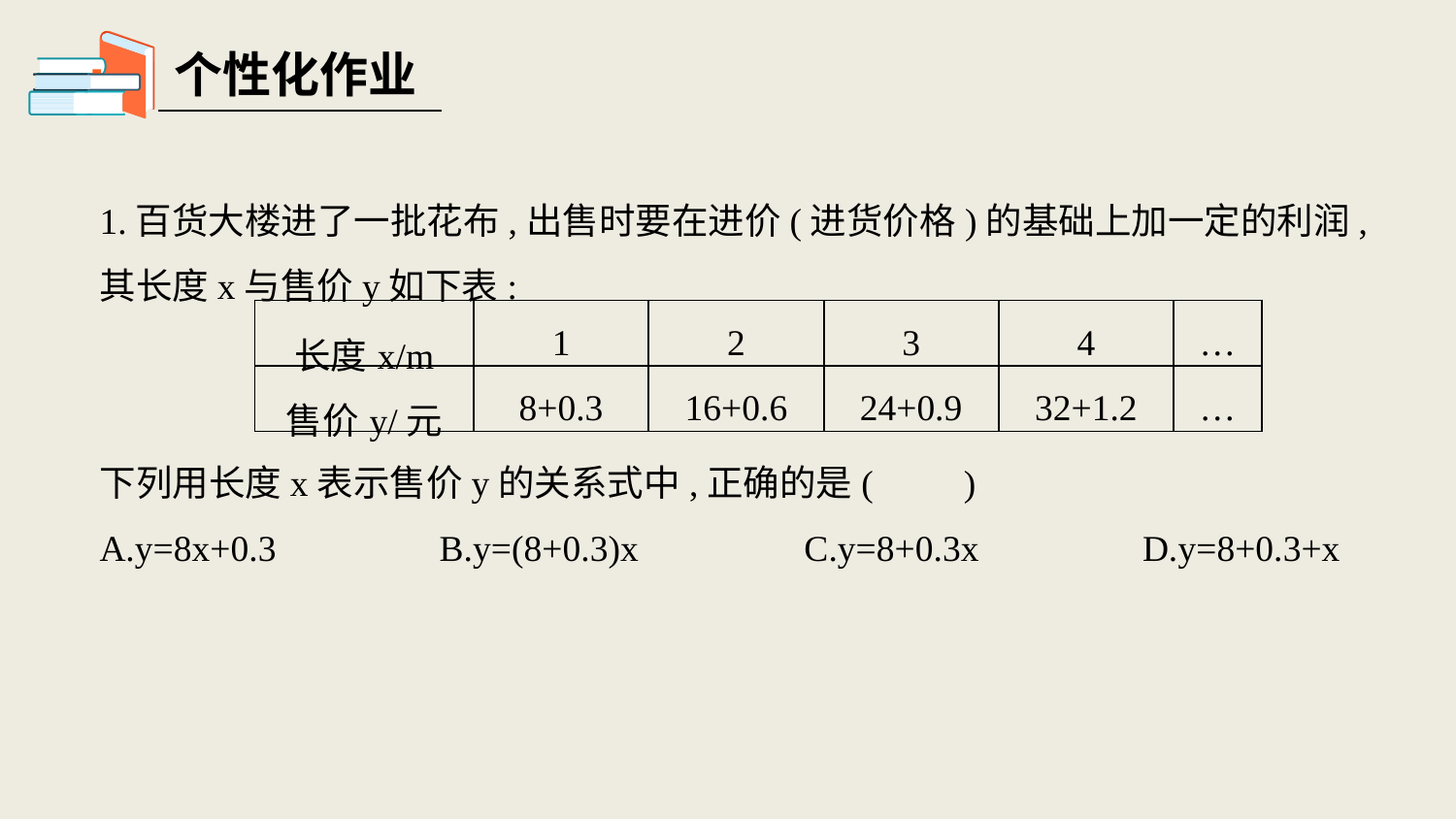

个性化作业
1.百货大楼进了一批花布,出售时要在进价(进货价格)的基础上加一定的利润,其长度x与售价y如下表:

下列用长度x表示售价y的关系式中,正确的是(　　)
A.y=8x+0.3　　　　B.y=(8+0.3)x                  C.y=8+0.3x　　　　D.y=8+0.3+x
| 长度x/m | 1 | 2 | 3 | 4 | … |
| --- | --- | --- | --- | --- | --- |
| 售价y/元 | 8+0.3 | 16+0.6 | 24+0.9 | 32+1.2 | … |